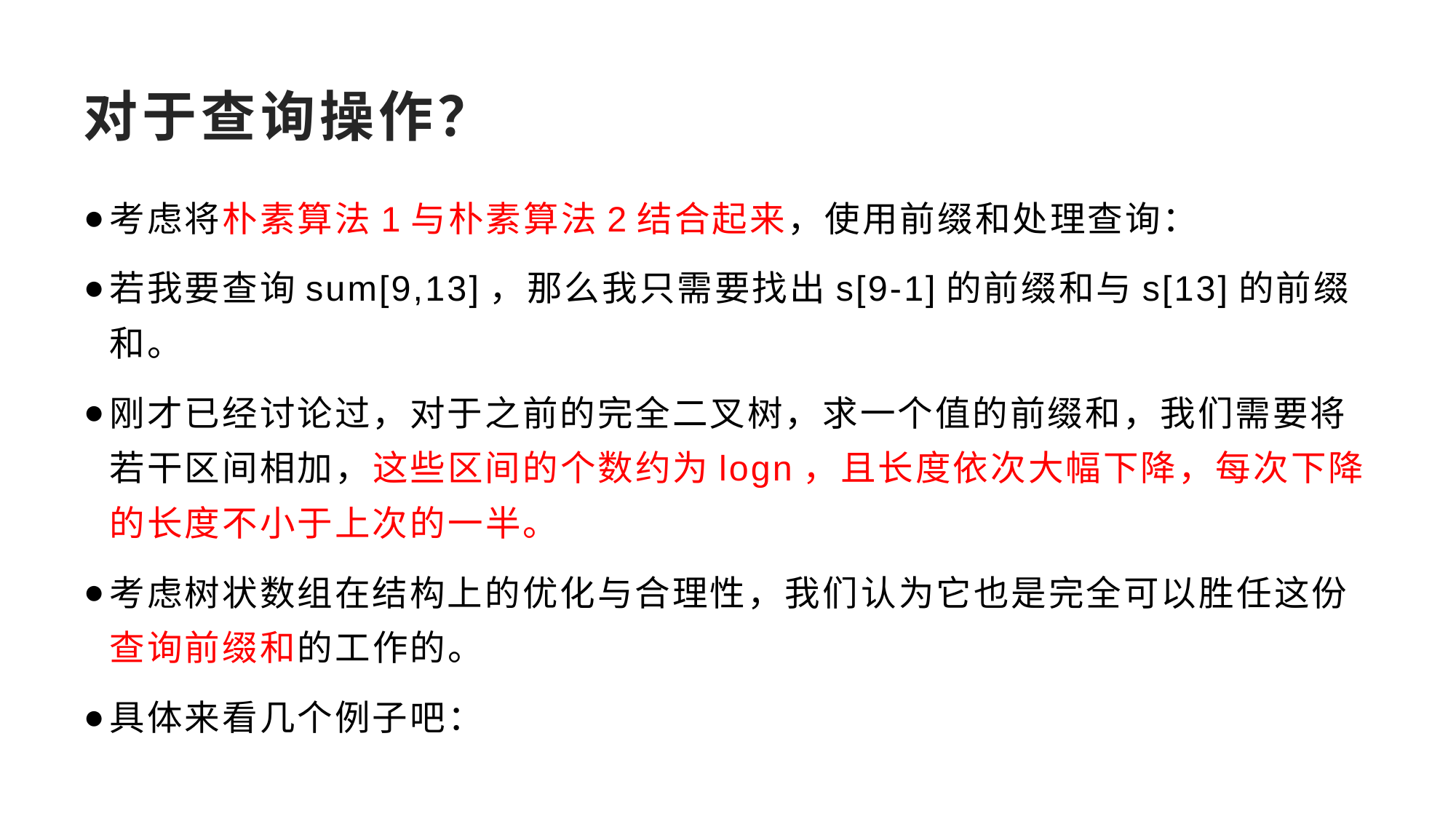

# 对于查询操作？
考虑将朴素算法1与朴素算法2结合起来，使用前缀和处理查询：
若我要查询sum[9,13]，那么我只需要找出s[9-1]的前缀和与s[13]的前缀和。
刚才已经讨论过，对于之前的完全二叉树，求一个值的前缀和，我们需要将若干区间相加，这些区间的个数约为logn，且长度依次大幅下降，每次下降的长度不小于上次的一半。
考虑树状数组在结构上的优化与合理性，我们认为它也是完全可以胜任这份查询前缀和的工作的。
具体来看几个例子吧：